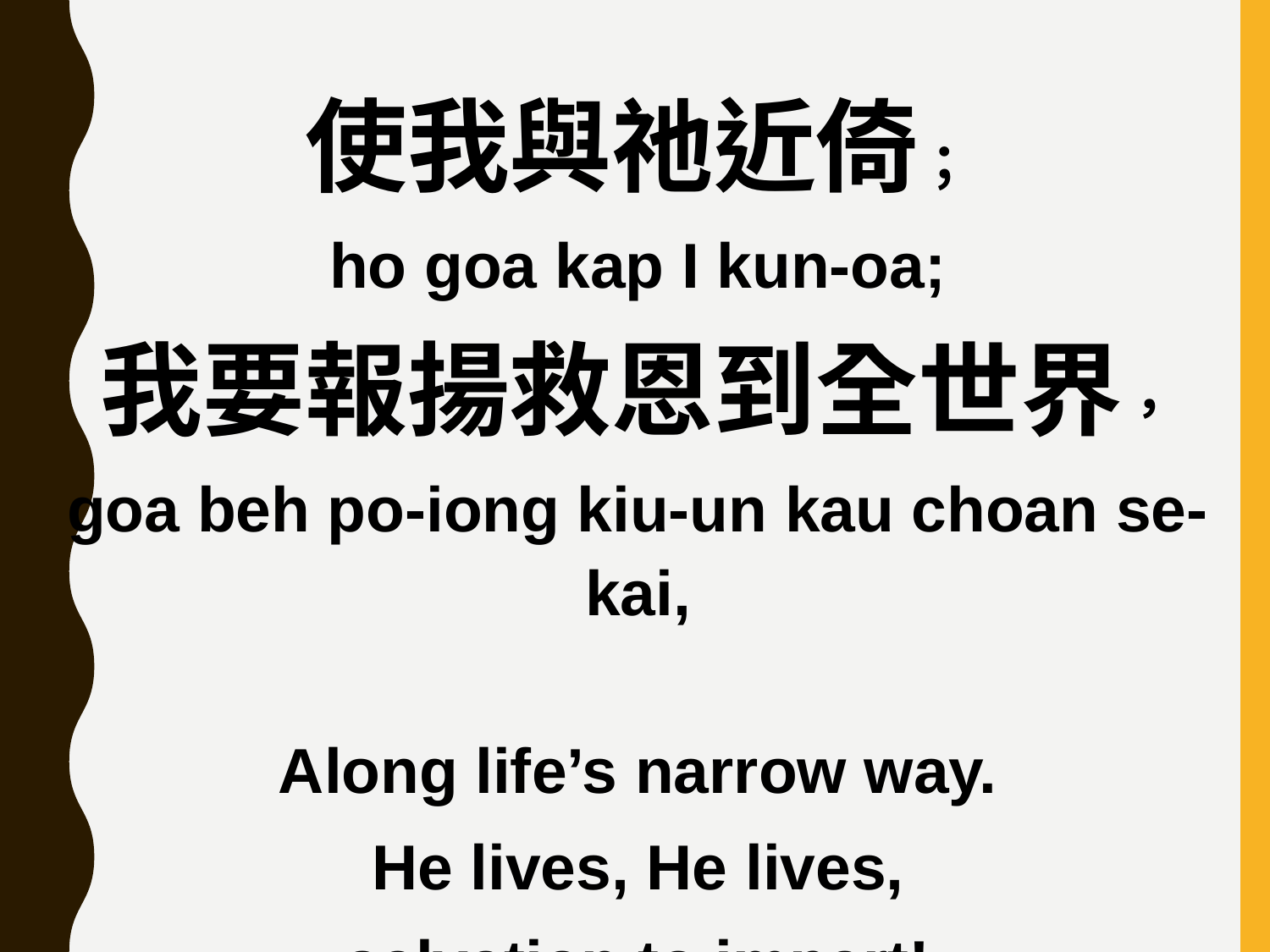

使我與祂近倚；
ho goa kap I kun-oa;
我要報揚救恩到全世界，
goa beh po-iong kiu-un kau choan se-kai,

Along life’s narrow way.
He lives, He lives,
salvation to impart!